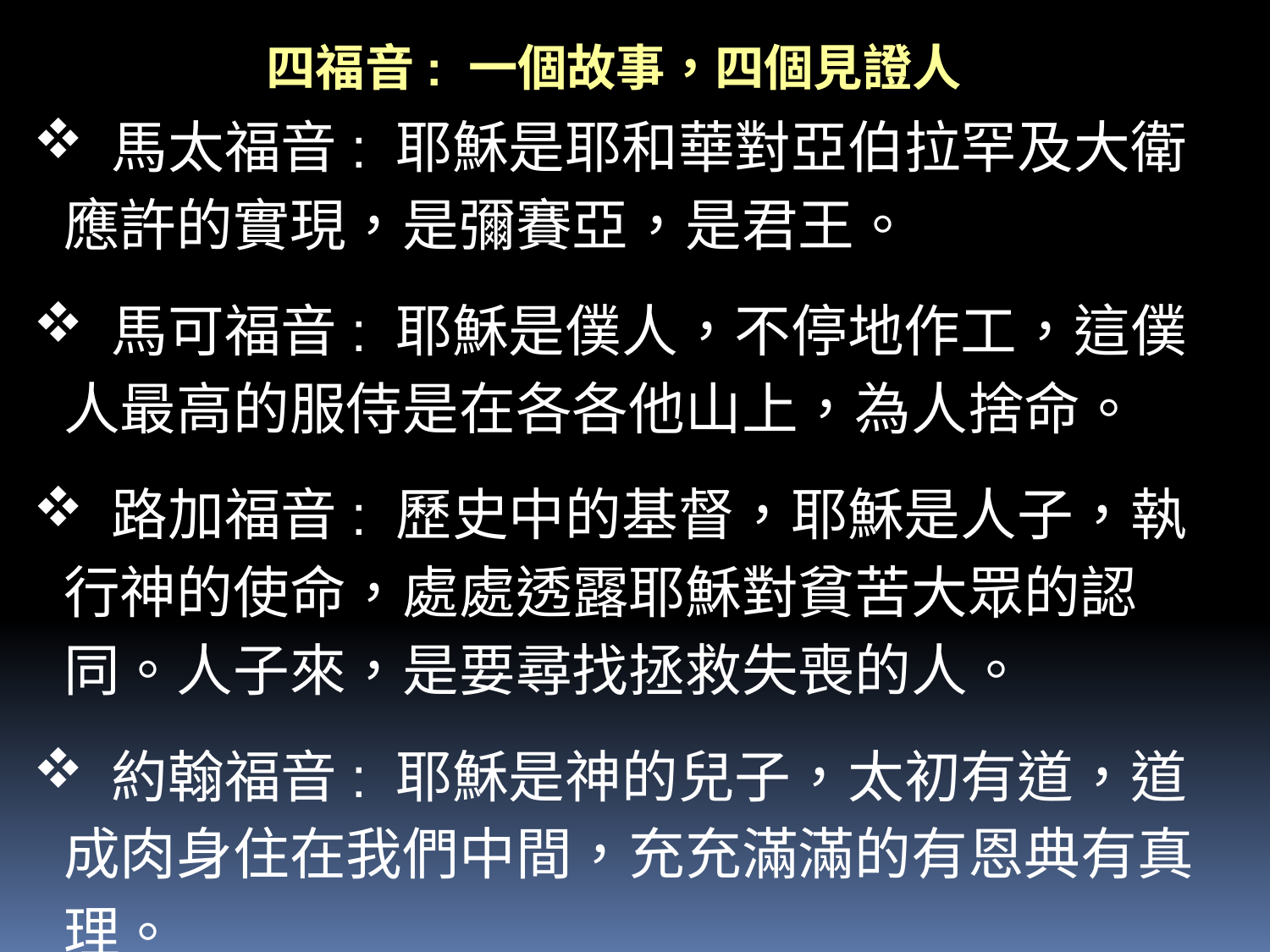

四福音: 一個故事，四個見證人
 馬太福音: 耶穌是耶和華對亞伯拉罕及大衛應許的實現，是彌賽亞，是君王。
 馬可福音: 耶穌是僕人，不停地作工，這僕人最高的服侍是在各各他山上，為人捨命。
 路加福音: 歷史中的基督，耶穌是人子，執行神的使命，處處透露耶穌對貧苦大眾的認同。人子來，是要尋找拯救失喪的人。
 約翰福音: 耶穌是神的兒子，太初有道，道成肉身住在我們中間，充充滿滿的有恩典有真理。